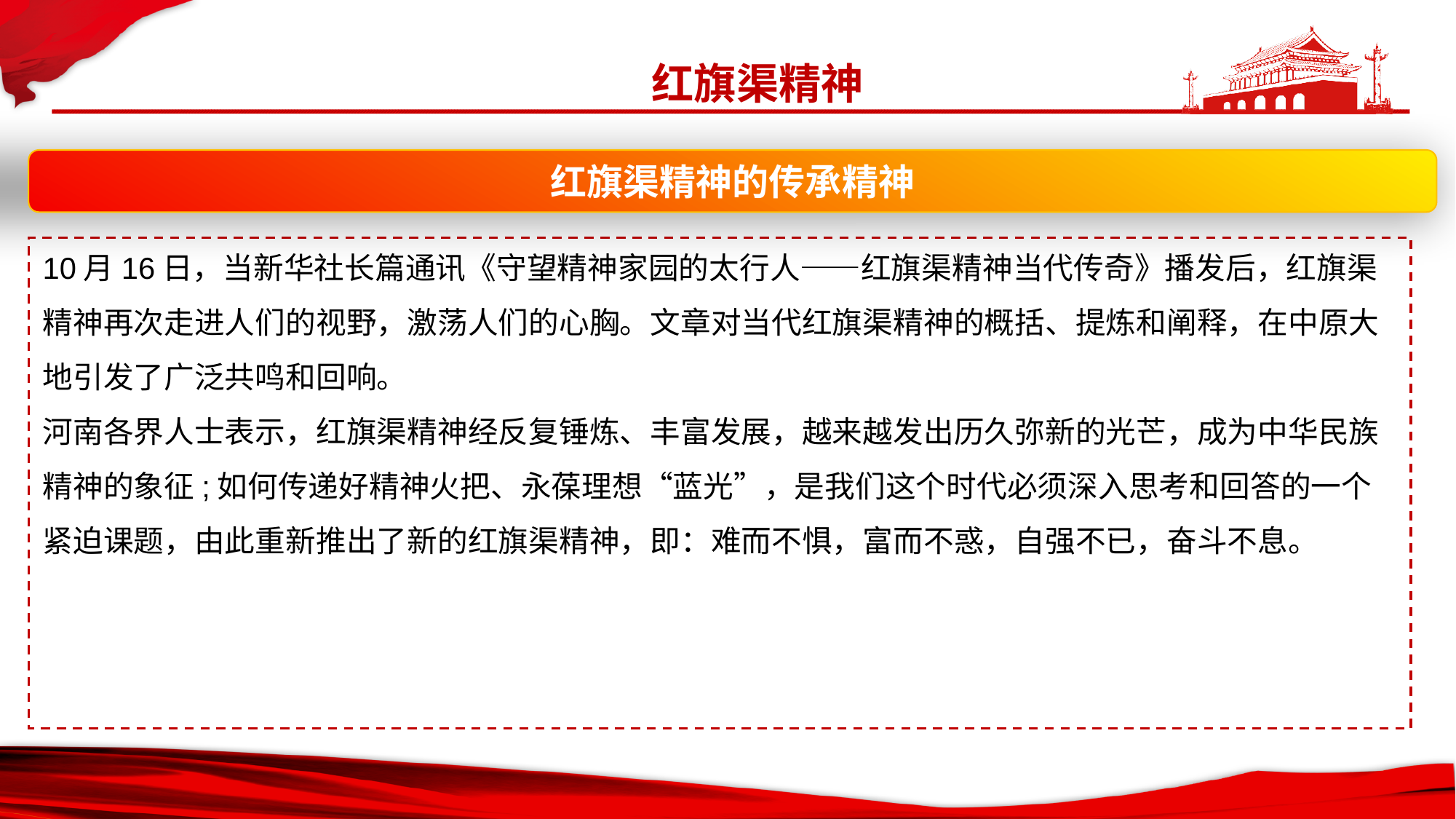

红旗渠精神
红旗渠精神的传承精神
10月16日，当新华社长篇通讯《守望精神家园的太行人——红旗渠精神当代传奇》播发后，红旗渠精神再次走进人们的视野，激荡人们的心胸。文章对当代红旗渠精神的概括、提炼和阐释，在中原大地引发了广泛共鸣和回响。
河南各界人士表示，红旗渠精神经反复锤炼、丰富发展，越来越发出历久弥新的光芒，成为中华民族精神的象征;如何传递好精神火把、永葆理想“蓝光”，是我们这个时代必须深入思考和回答的一个紧迫课题，由此重新推出了新的红旗渠精神，即：难而不惧，富而不惑，自强不已，奋斗不息。